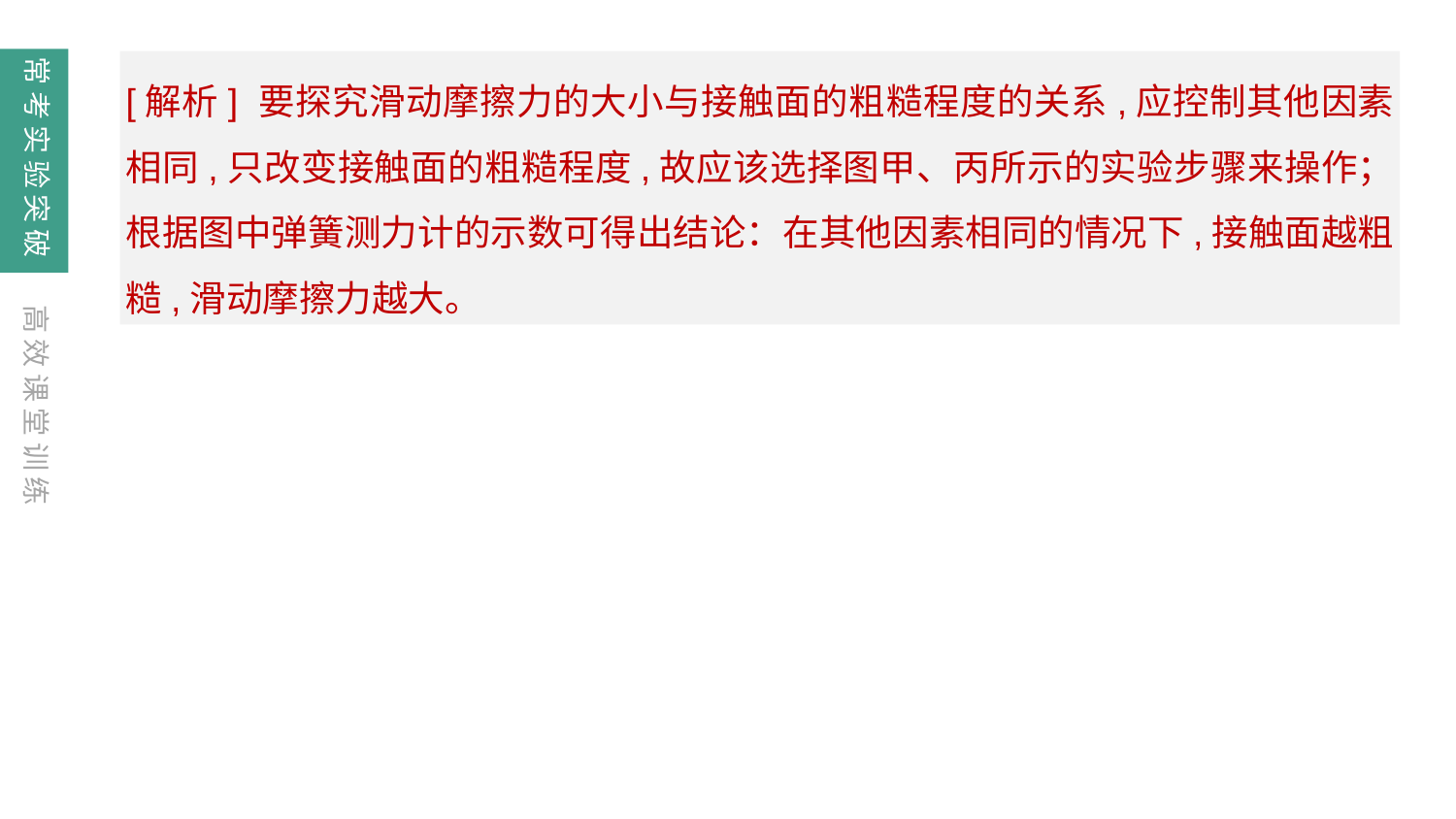

常考实验突破

[解析] 要探究滑动摩擦力的大小与接触面的粗糙程度的关系,应控制其他因素相同,只改变接触面的粗糙程度,故应该选择图甲、丙所示的实验步骤来操作；根据图中弹簧测力计的示数可得出结论：在其他因素相同的情况下,接触面越粗糙,滑动摩擦力越大。
高效课堂训练